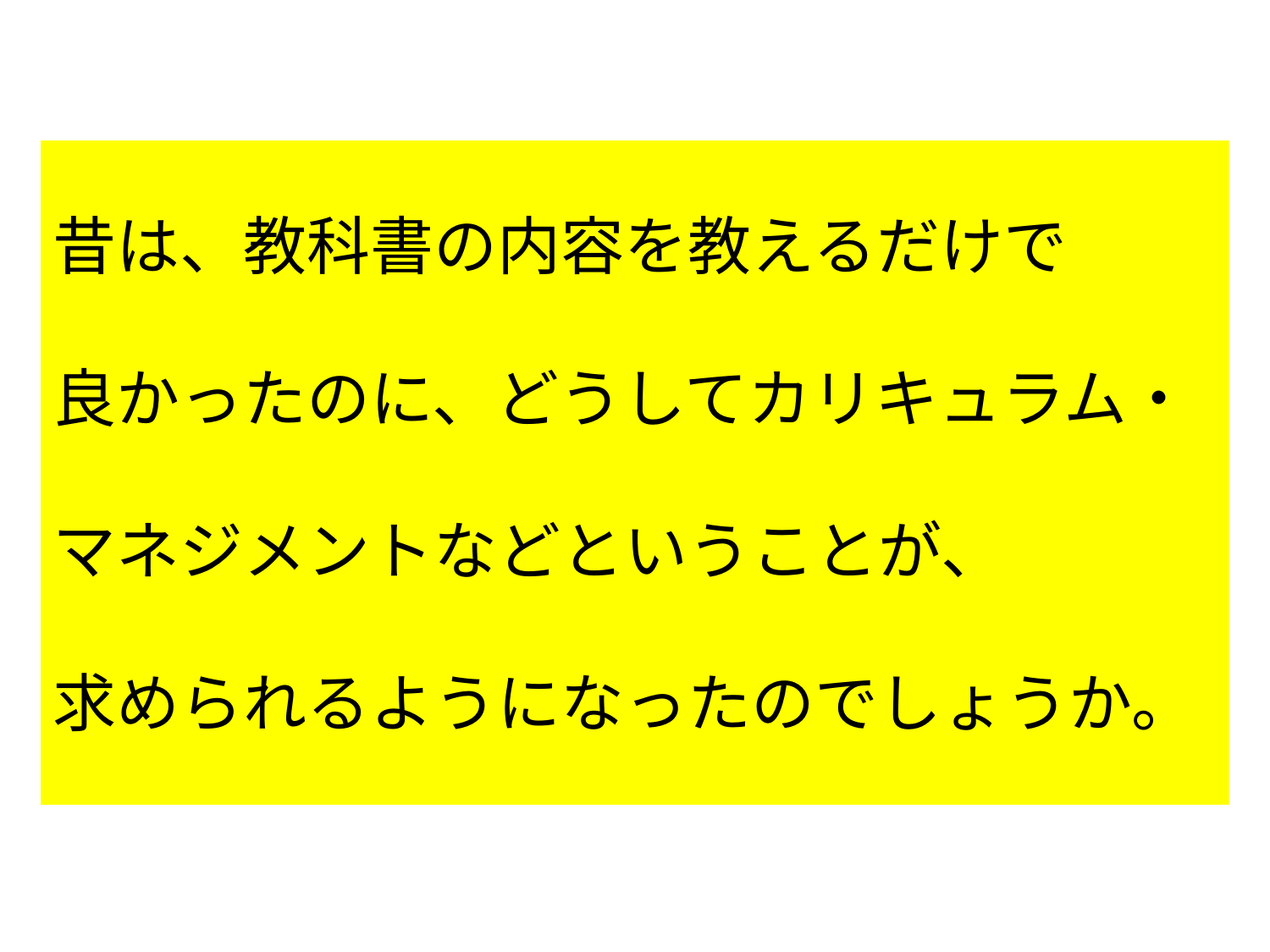

昔は、教科書の内容を教えるだけで

良かったのに、どうしてカリキュラム・

マネジメントなどということが、

求められるようになったのでしょうか。